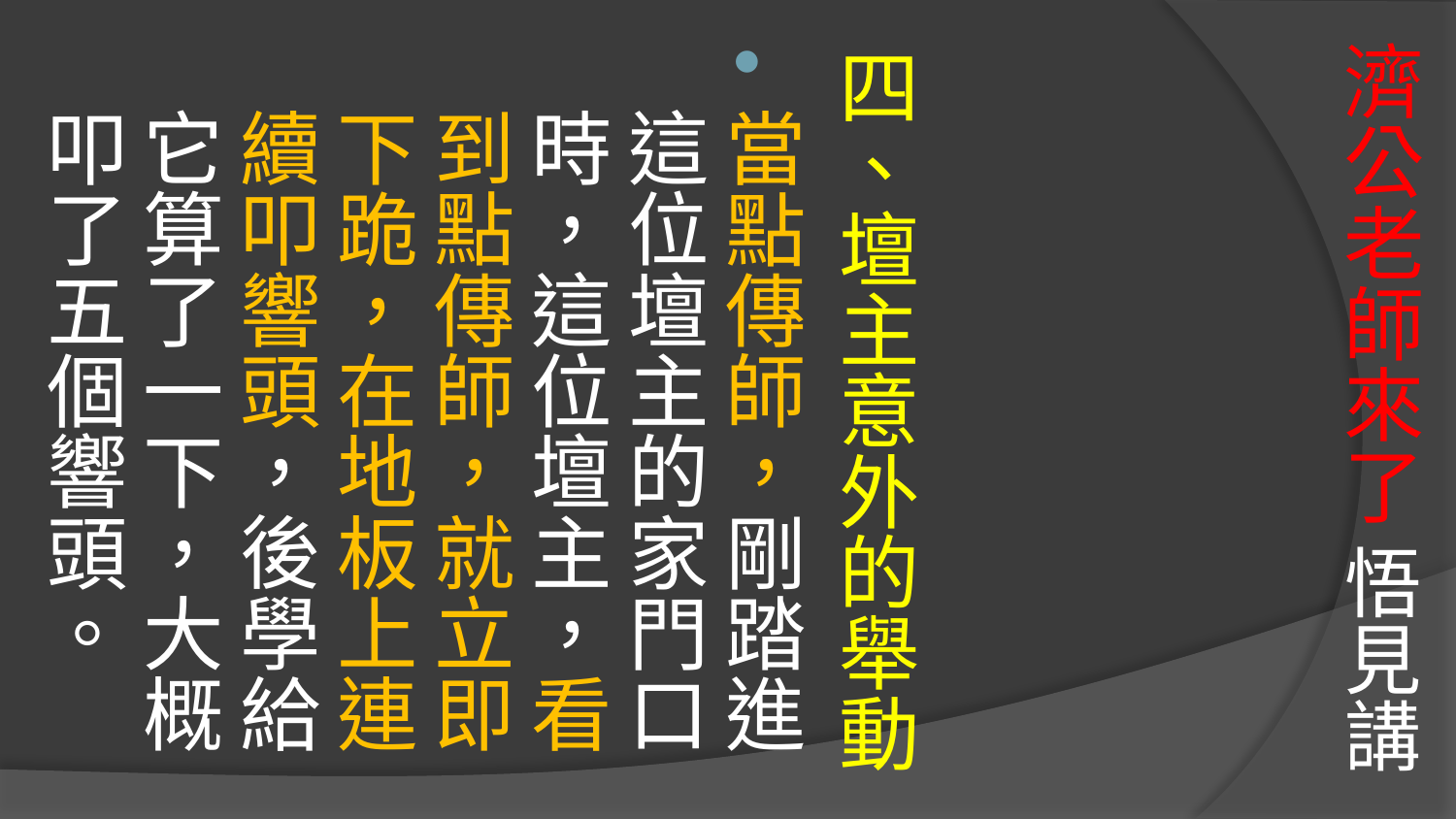

# 濟公老師來了 悟見講
四、壇主意外的舉動
當點傳師，剛踏進這位壇主的家門口時，這位壇主，看到點傳師，就立即下跪，在地板上連續叩響頭，後學給它算了一下，大概叩了五個響頭。